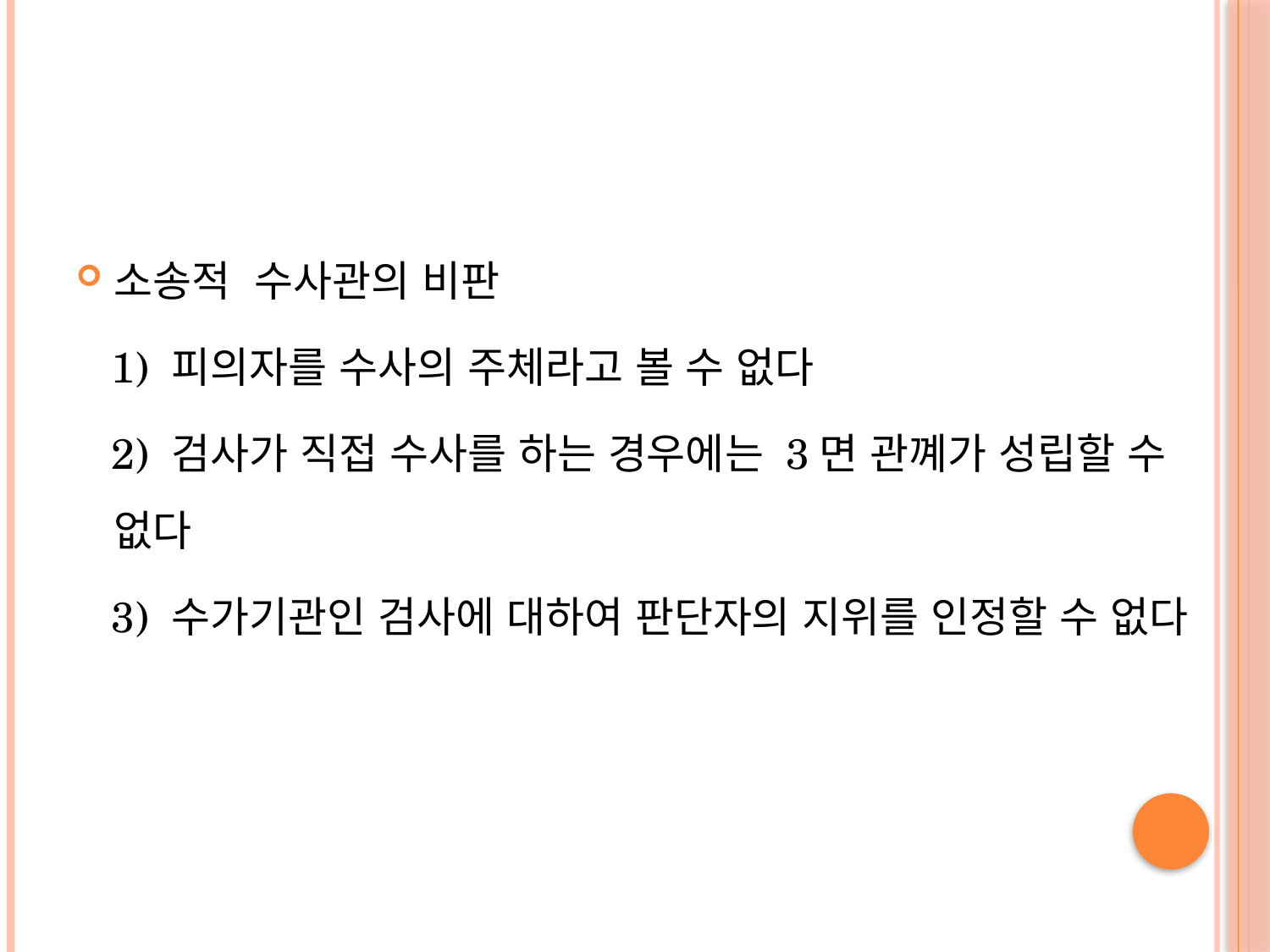

#
소송적  수사관의 비판
   1) 피의자를 수사의 주체라고 볼 수 없다
   2) 검사가 직접 수사를 하는 경우에는 3면 관꼐가 성립할 수 없다
   3) 수가기관인 검사에 대하여 판단자의 지위를 인정할 수 없다